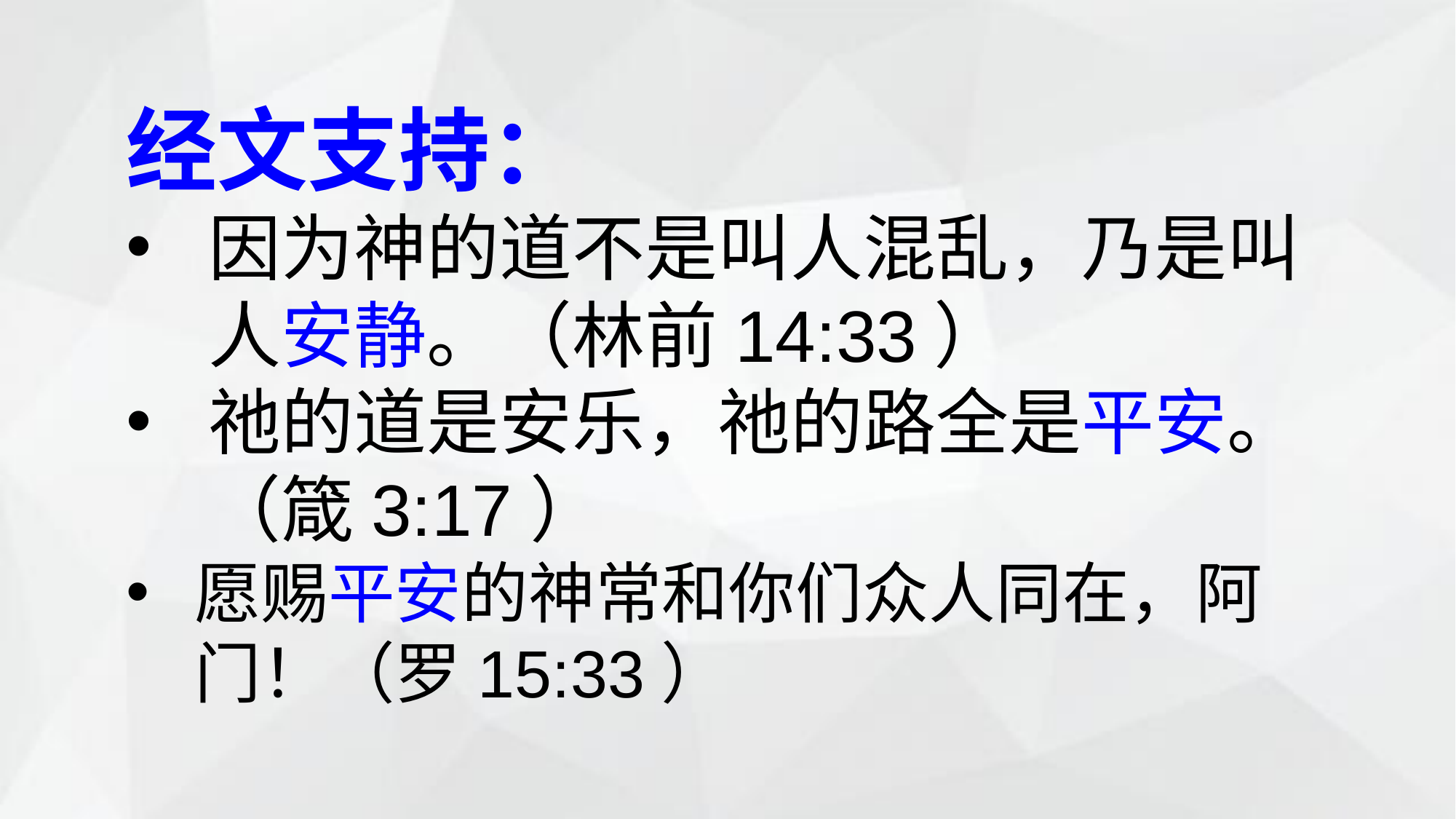

经文支持：
因为神的道不是叫人混乱，乃是叫人安静。（林前14:33）
祂的道是安乐，祂的路全是平安。（箴3:17）
愿赐平安的神常和你们众人同在，阿门！（罗15:33）
47